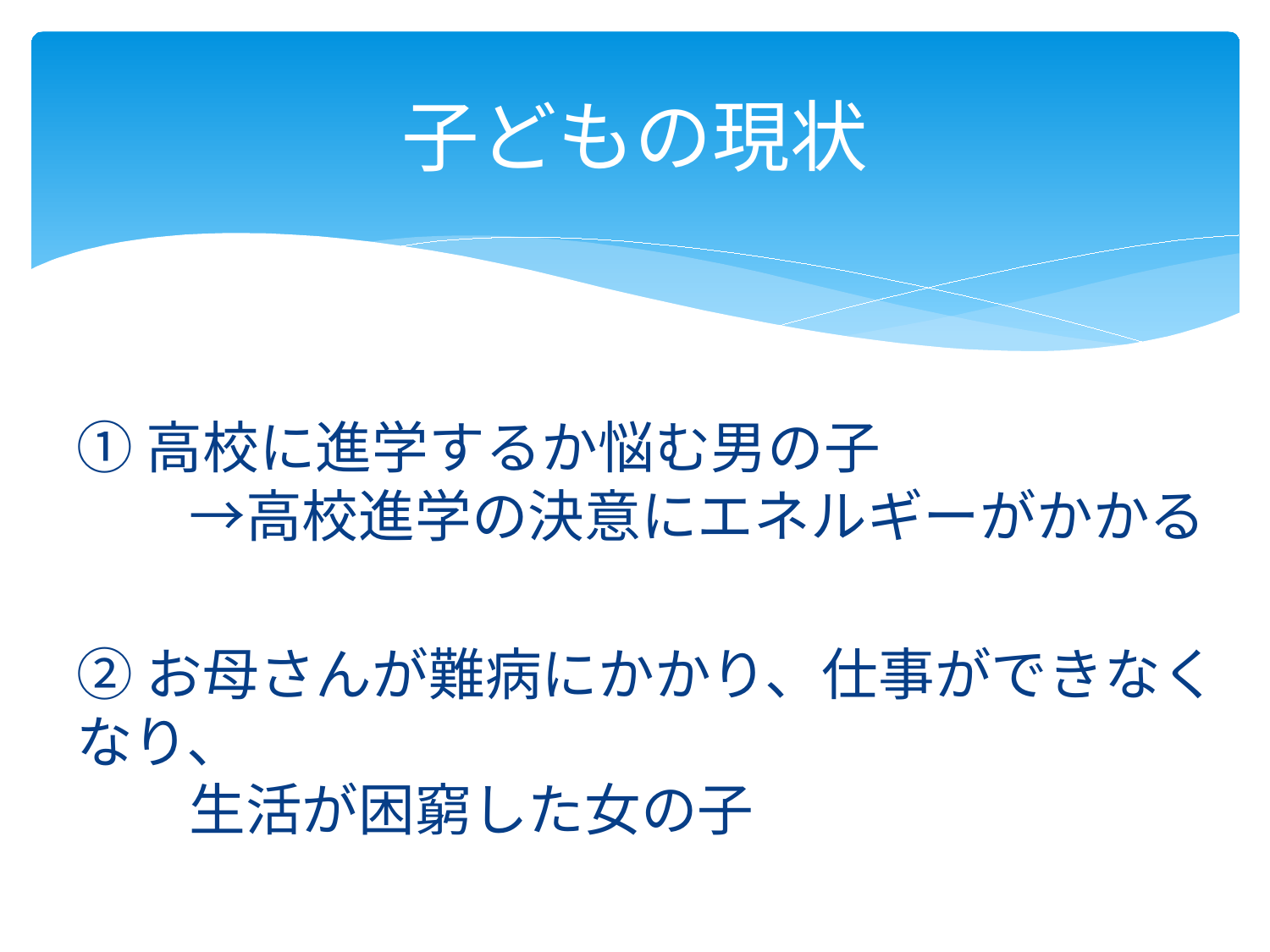

# 子どもの現状
①高校に進学するか悩む男の子
　　→高校進学の決意にエネルギーがかかる

②お母さんが難病にかかり、仕事ができなくなり、
　　生活が困窮した女の子